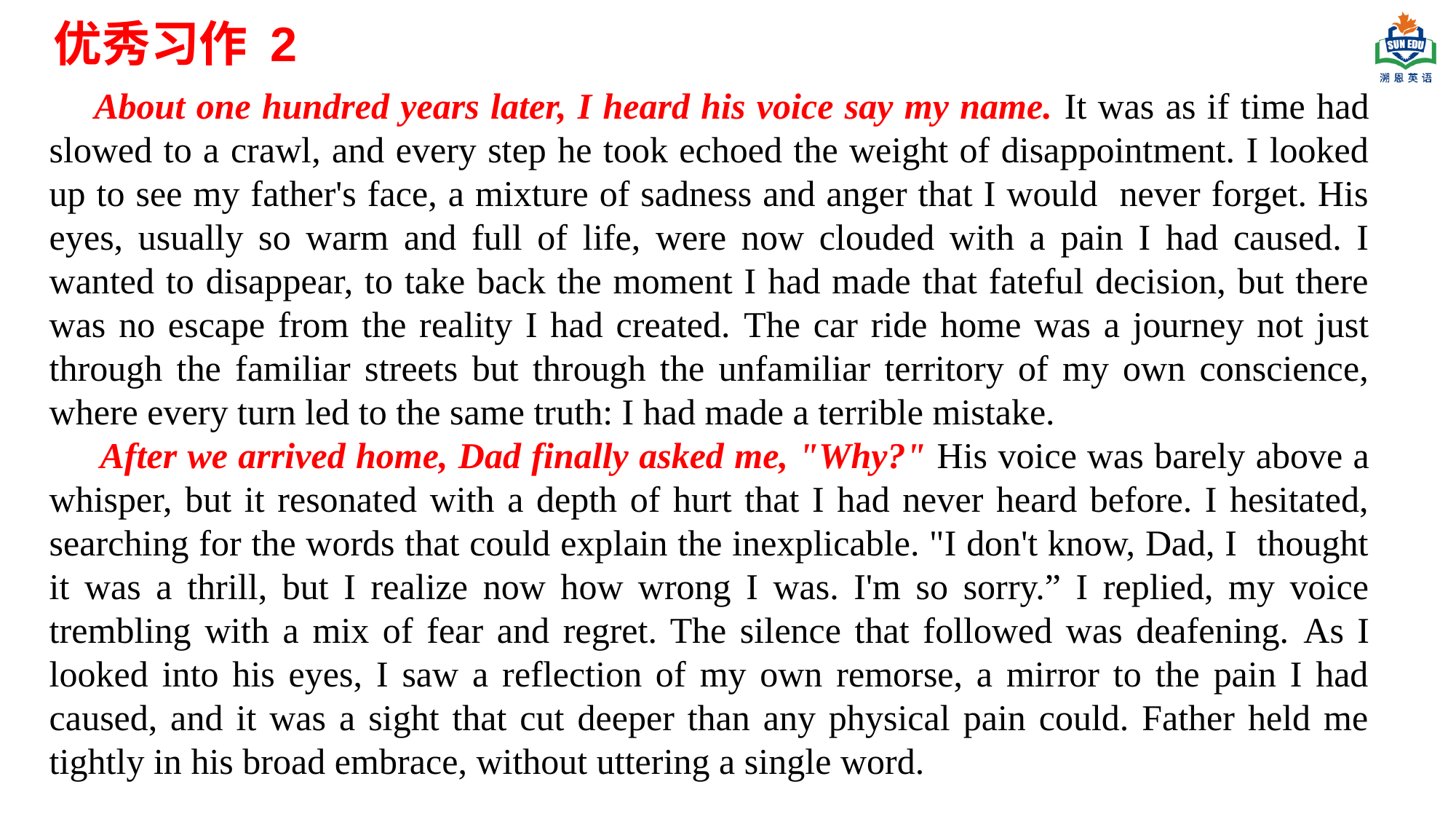

优秀习作 2
    About one hundred years later, I heard his voice say my name. It was as if time had slowed to a crawl, and every step he took echoed the weight of disappointment. I looked up to see my father's face, a mixture of sadness and anger that I would  never forget. His eyes, usually so warm and full of life, were now clouded with a pain I had caused. I wanted to disappear, to take back the moment I had made that fateful decision, but there was no escape from the reality I had created. The car ride home was a journey not just through the familiar streets but through the unfamiliar territory of my own conscience, where every turn led to the same truth: I had made a terrible mistake.
     After we arrived home, Dad finally asked me, "Why?" His voice was barely above a whisper, but it resonated with a depth of hurt that I had never heard before. I hesitated, searching for the words that could explain the inexplicable. "I don't know, Dad, I  thought it was a thrill, but I realize now how wrong I was. I'm so sorry.” I replied, my voice trembling with a mix of fear and regret. The silence that followed was deafening. As I looked into his eyes, I saw a reflection of my own remorse, a mirror to the pain I had caused, and it was a sight that cut deeper than any physical pain could. Father held me tightly in his broad embrace, without uttering a single word.